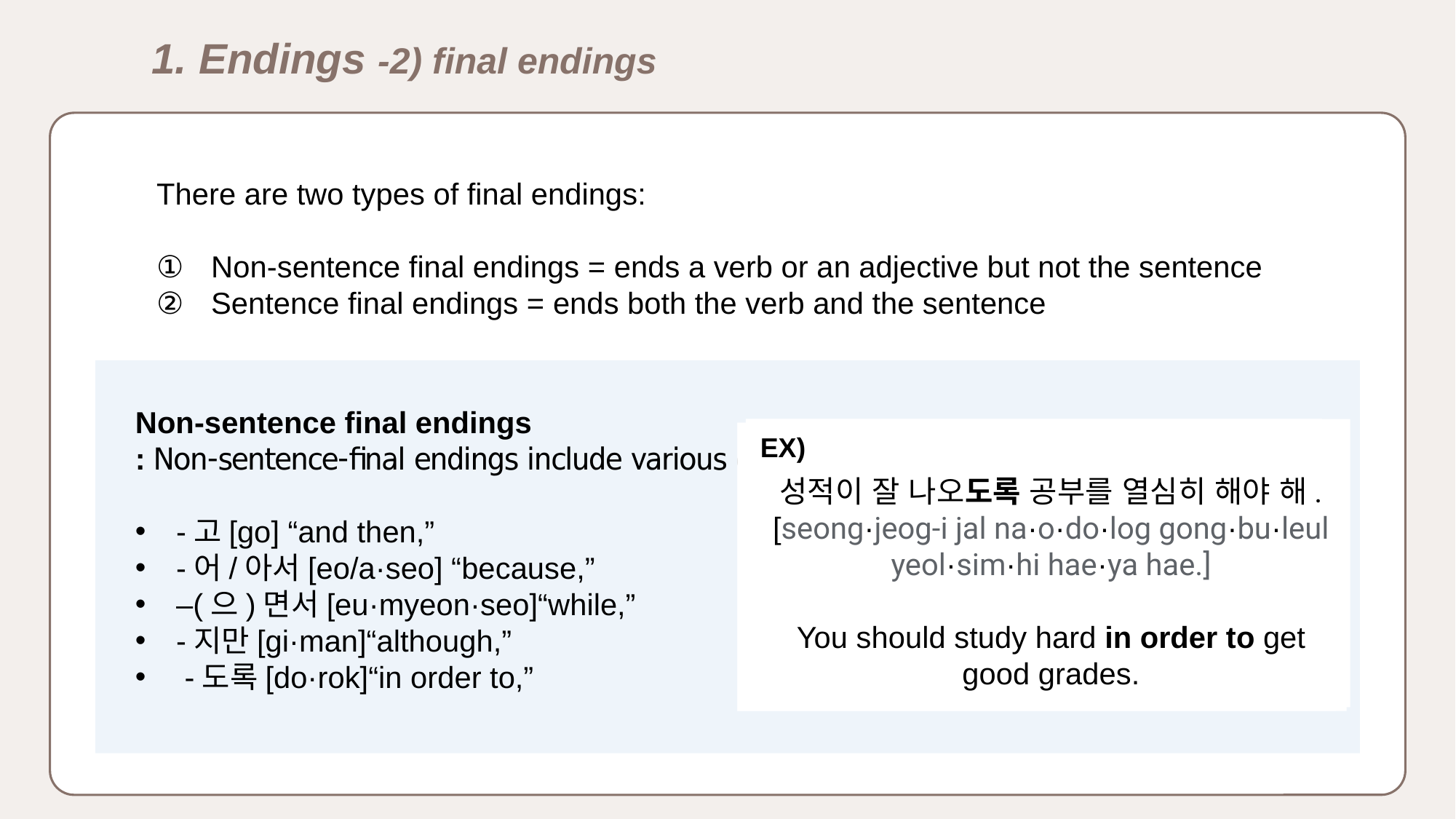

1. Endings -2) final endings

There are two types of final endings:

Non-sentence final endings = ends a verb or an adjective but not the sentence
Sentence final endings = ends both the verb and the sentence

Non-sentence final endings
: Non-sentence-final endings include various causal conjunctives

-고[go] “and then,”
-어/아서[eo/a·seo] “because,”
–(으)면서[eu·myeon·seo]“while,”
-지만[gi·man]“although,”
 -도록[do·rok]“in order to,”

(그는) 잘생겼지만 내 스타일이 아니야[jal·saeng-gyeoss·ji·man nae seutail-i a·niya]

He is handsome, although he is not my style.
EX)

성적이 잘 나오도록 공부를 열심히 해야 해.
[seong·jeog-i jal na·o·do·log gong·bu·leul yeol·sim·hi hae·ya hae.]

You should study hard in order to get good grades.
EX)
EX)

쉬면서 공부해.
[swi·myeon·seo gong·bu·hae]

Take it easy while you are studying.

(나는) 날씨가 좋아서 기분이 좋다.
[nal·ssi·ga joh-a·seo gi·bun-i joh·da]

I feel happy because the weather is good.

EX)

Q: 오늘 뭐 했어?[o·neul mwo haess-eo ]
What did you do today?

A: ~고, ~고, ~했어. [~go ~go ~haess-eo]
I did ~ and then ~ and then ~.

EX)